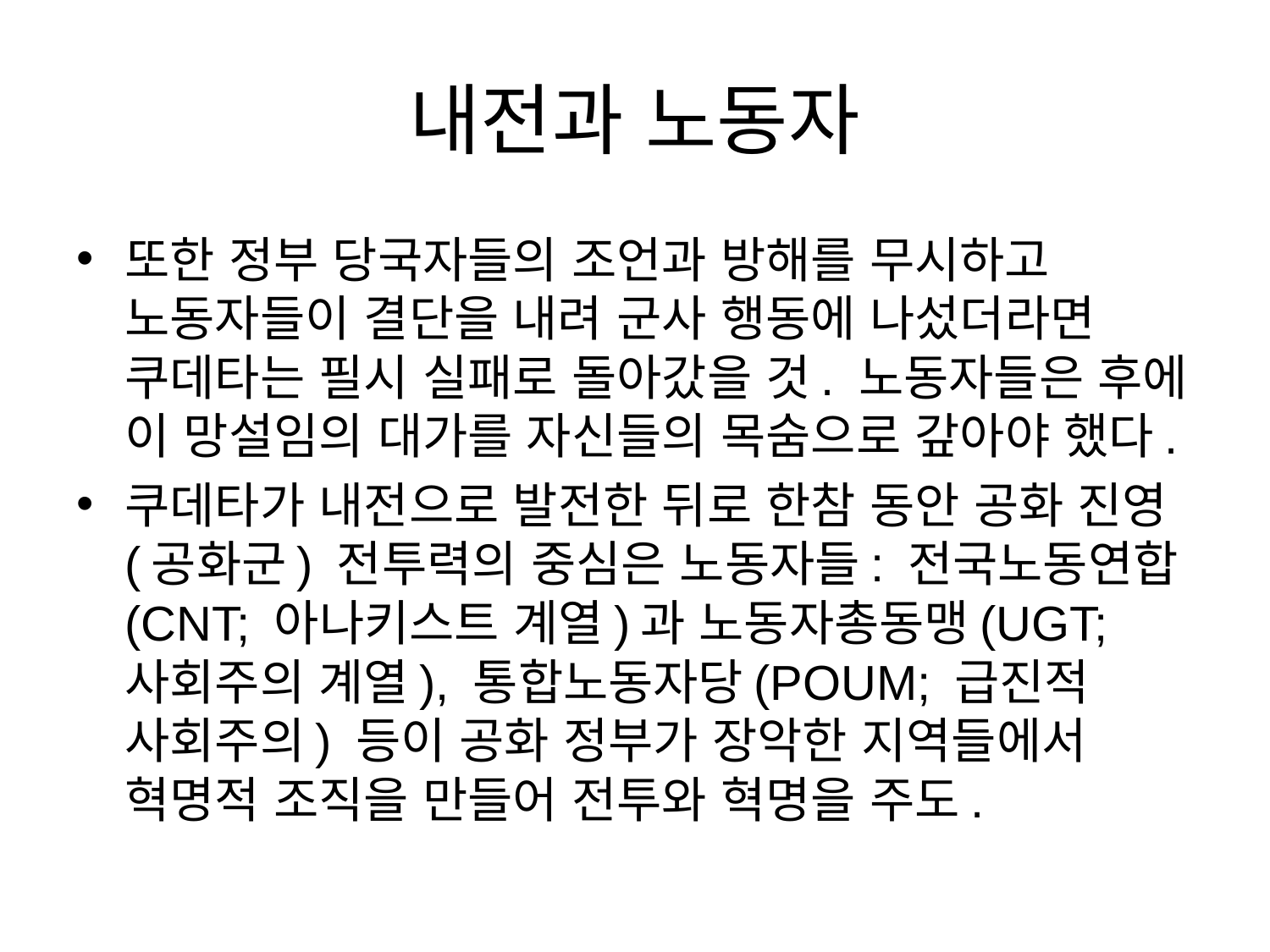

# 내전과 노동자
또한 정부 당국자들의 조언과 방해를 무시하고 노동자들이 결단을 내려 군사 행동에 나섰더라면 쿠데타는 필시 실패로 돌아갔을 것. 노동자들은 후에 이 망설임의 대가를 자신들의 목숨으로 갚아야 했다.
쿠데타가 내전으로 발전한 뒤로 한참 동안 공화 진영(공화군) 전투력의 중심은 노동자들: 전국노동연합(CNT; 아나키스트 계열)과 노동자총동맹(UGT; 사회주의 계열), 통합노동자당(POUM; 급진적 사회주의) 등이 공화 정부가 장악한 지역들에서 혁명적 조직을 만들어 전투와 혁명을 주도.